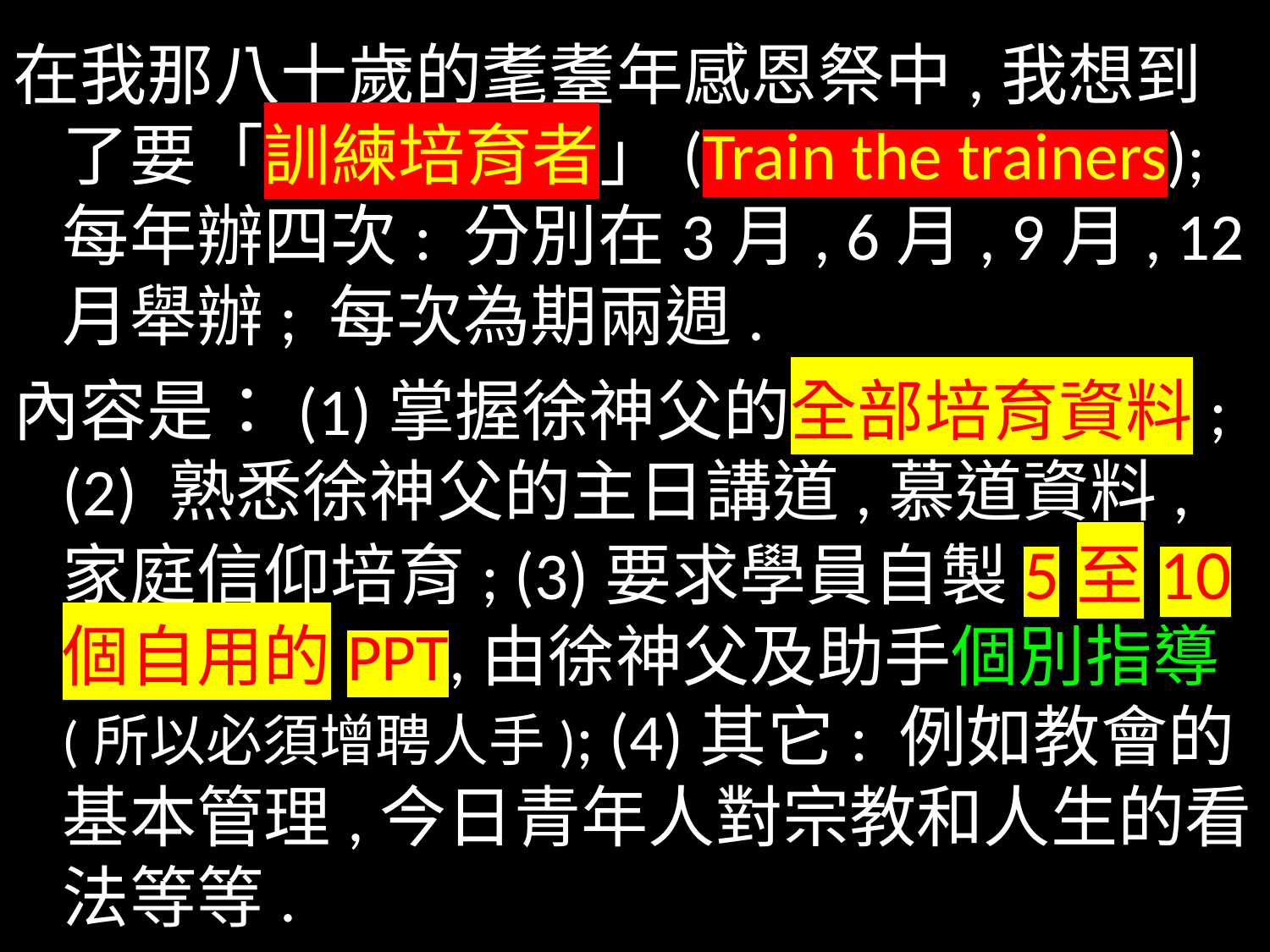

在我那八十歲的耄耋年感恩祭中,我想到了要「訓練培育者」(Train the trainers); 每年辦四次: 分別在3月, 6月, 9月, 12月舉辦; 每次為期兩週.
內容是：(1)掌握徐神父的全部培育資料;
(2) 熟悉徐神父的主日講道,慕道資料,家庭信仰培育; (3)要求學員自製5至10個自用的PPT,由徐神父及助手個別指導(所以必須增聘人手); (4)其它: 例如教會的基本管理,今日青年人對宗教和人生的看法等等.